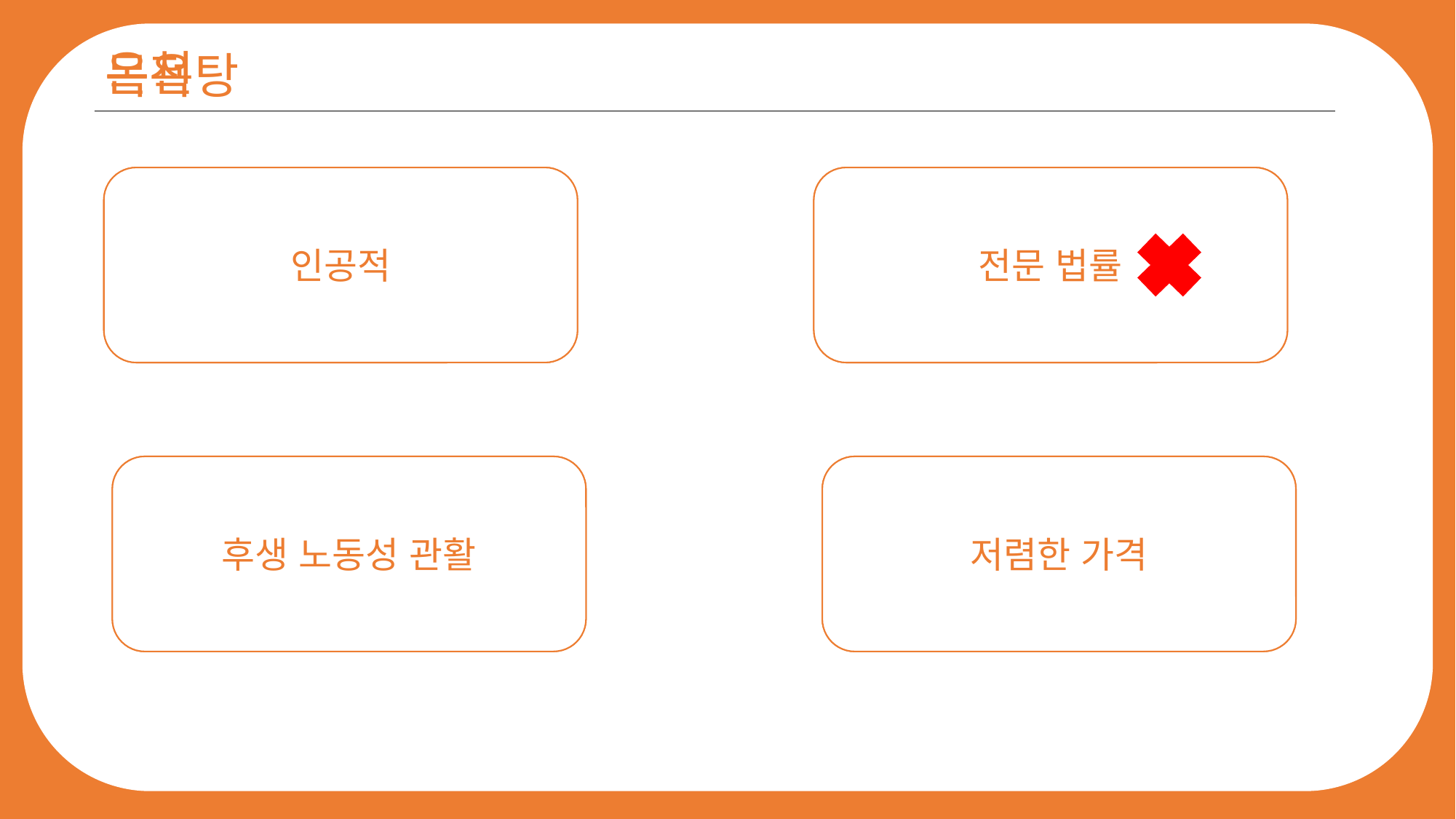

온천
목욕탕
자연적
인공적
전문 법률

전문 법률

환경성 관활
후생 노동성 관활
다소 높은 가격
저렴한 가격